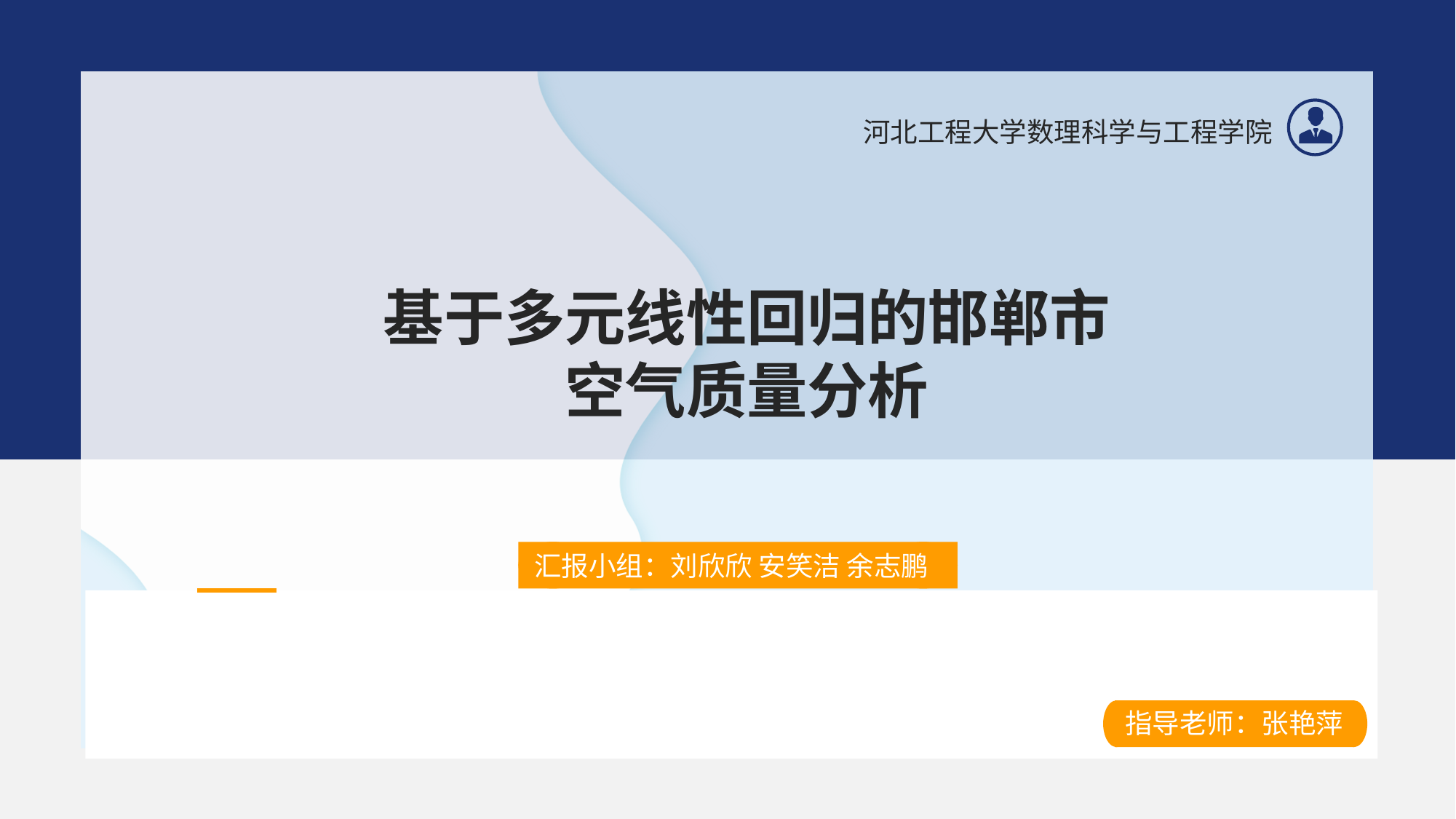

河北工程大学数理科学与工程学院

基于多元线性回归的邯郸市空气质量分析

汇报小组：刘欣欣 安笑洁 余志鹏
·

指导老师：张艳萍